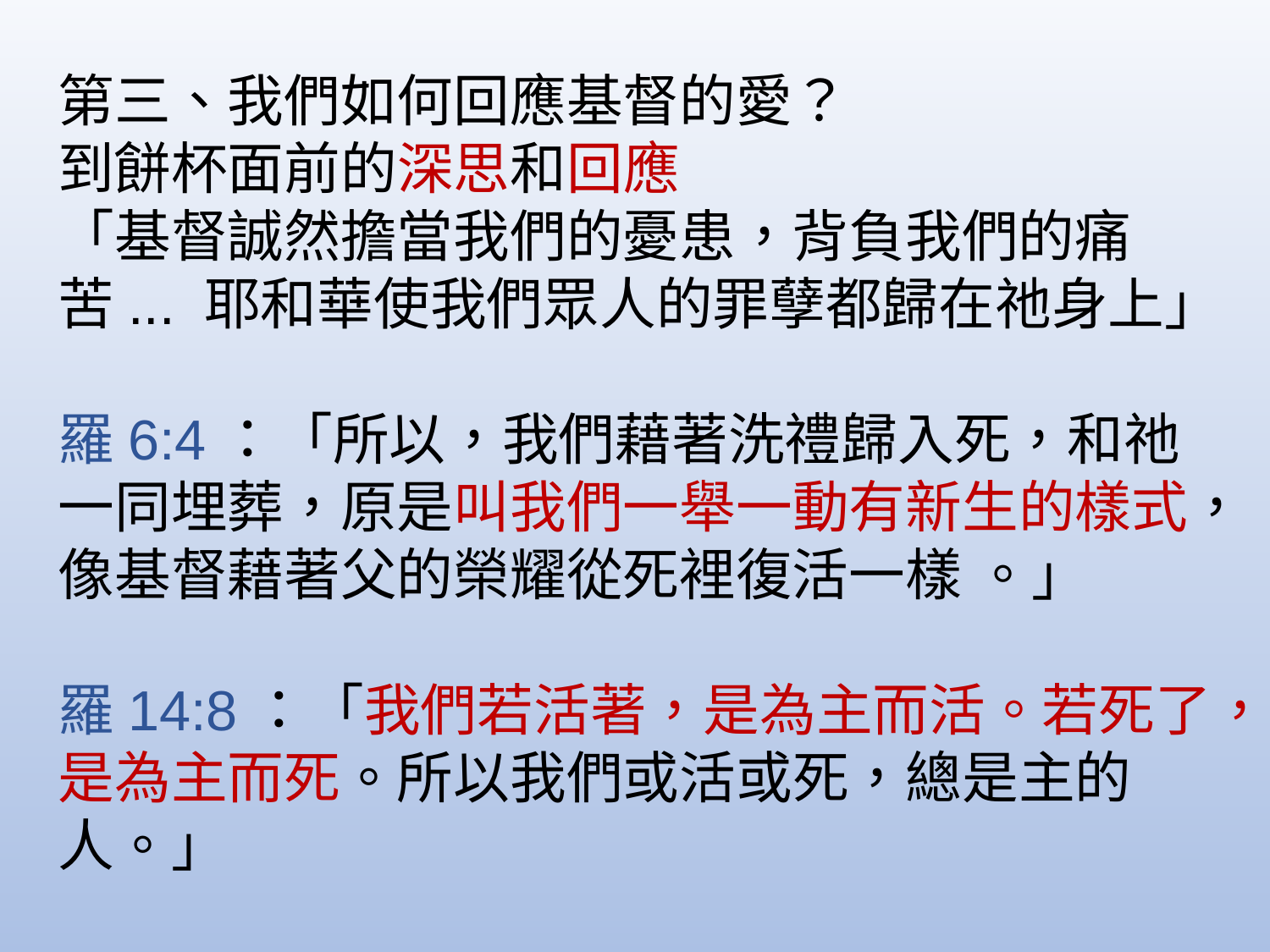

第三、我們如何回應基督的愛？
到餅杯面前的深思和回應
「基督誠然擔當我們的憂患，背負我們的痛苦... 耶和華使我們眾人的罪孽都歸在祂身上」

羅6:4：「所以，我們藉著洗禮歸入死，和祂一同埋葬，原是叫我們一舉一動有新生的樣式，像基督藉著父的榮耀從死裡復活一樣 。」

羅14:8：「我們若活著，是為主而活。若死了，是為主而死。所以我們或活或死，總是主的人。」